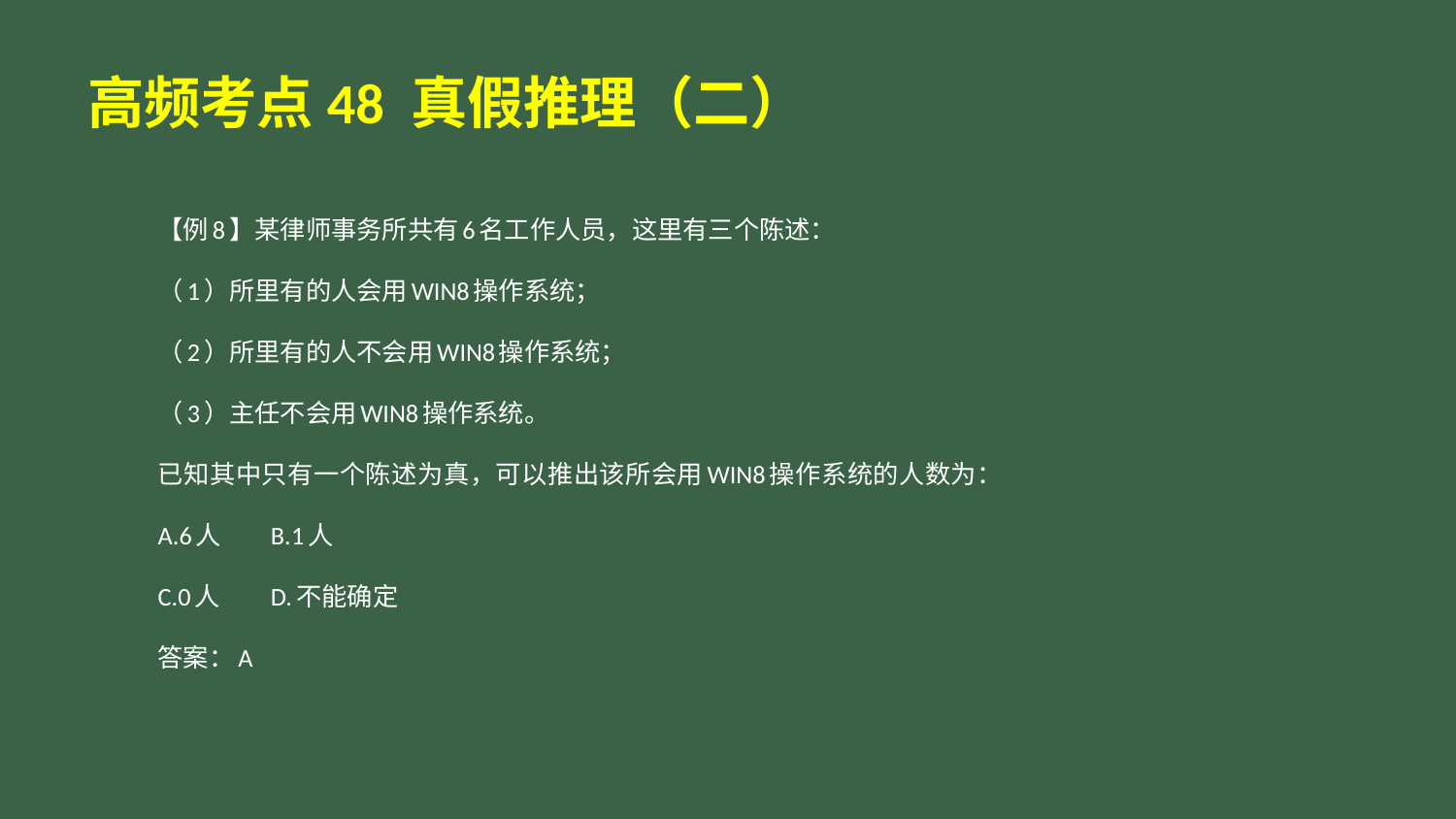

# 高频考点48 真假推理（二）
【例8】某律师事务所共有6名工作人员，这里有三个陈述：
（1）所里有的人会用WIN8操作系统；
（2）所里有的人不会用WIN8操作系统；
（3）主任不会用WIN8操作系统。
已知其中只有一个陈述为真，可以推出该所会用WIN8操作系统的人数为：
A.6人	B.1人
C.0人	D.不能确定
答案：A